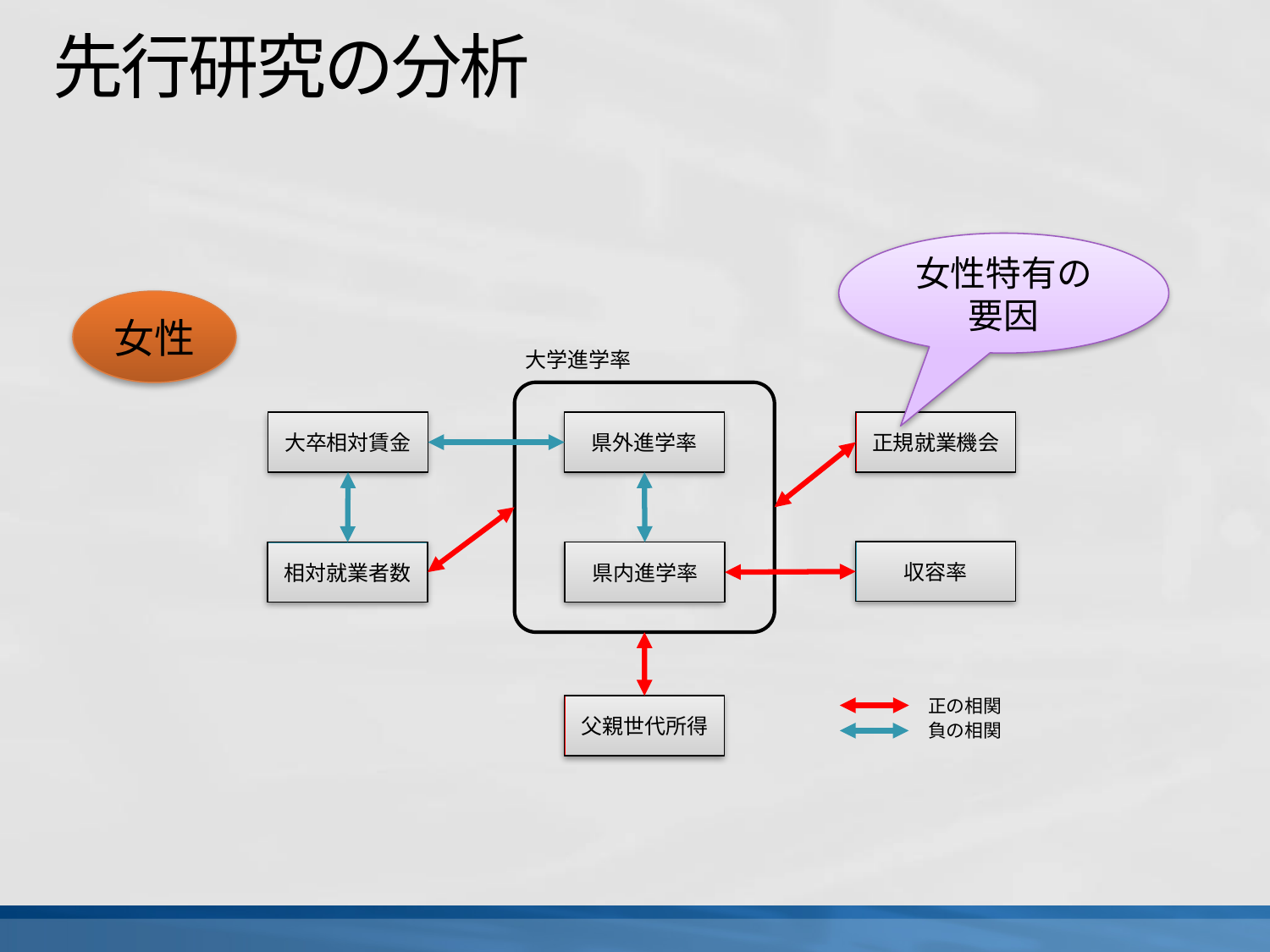

# 先行研究の分析
女性特有の要因
女性
大学進学率

大卒相対賃金
県外進学率
正規就業機会
収容率
相対就業者数
県内進学率
正の相関
父親世代所得
負の相関